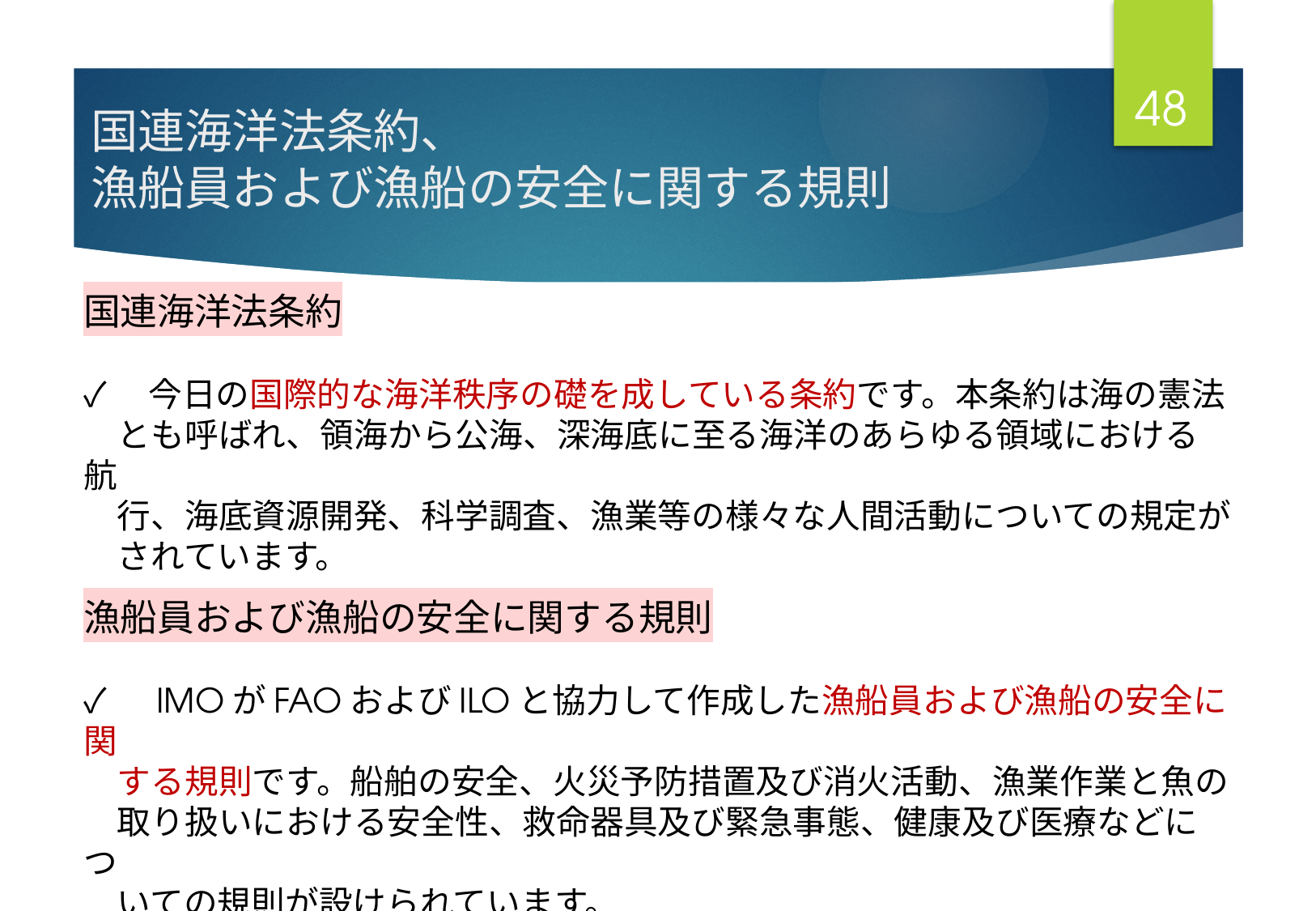

48
# 国連海洋法条約、 漁船員および漁船の安全に関する規則
国連海洋法条約

✓　今日の国際的な海洋秩序の礎を成している条約です。本条約は海の憲法
　とも呼ばれ、領海から公海、深海底に至る海洋のあらゆる領域における航
　行、海底資源開発、科学調査、漁業等の様々な人間活動についての規定が
　されています。
漁船員および漁船の安全に関する規則

✓　IMOがFAOおよびILOと協力して作成した漁船員および漁船の安全に関
　する規則です。船舶の安全、火災予防措置及び消火活動、漁業作業と魚の
　取り扱いにおける安全性、救命器具及び緊急事態、健康及び医療などにつ
　いての規則が設けられています。